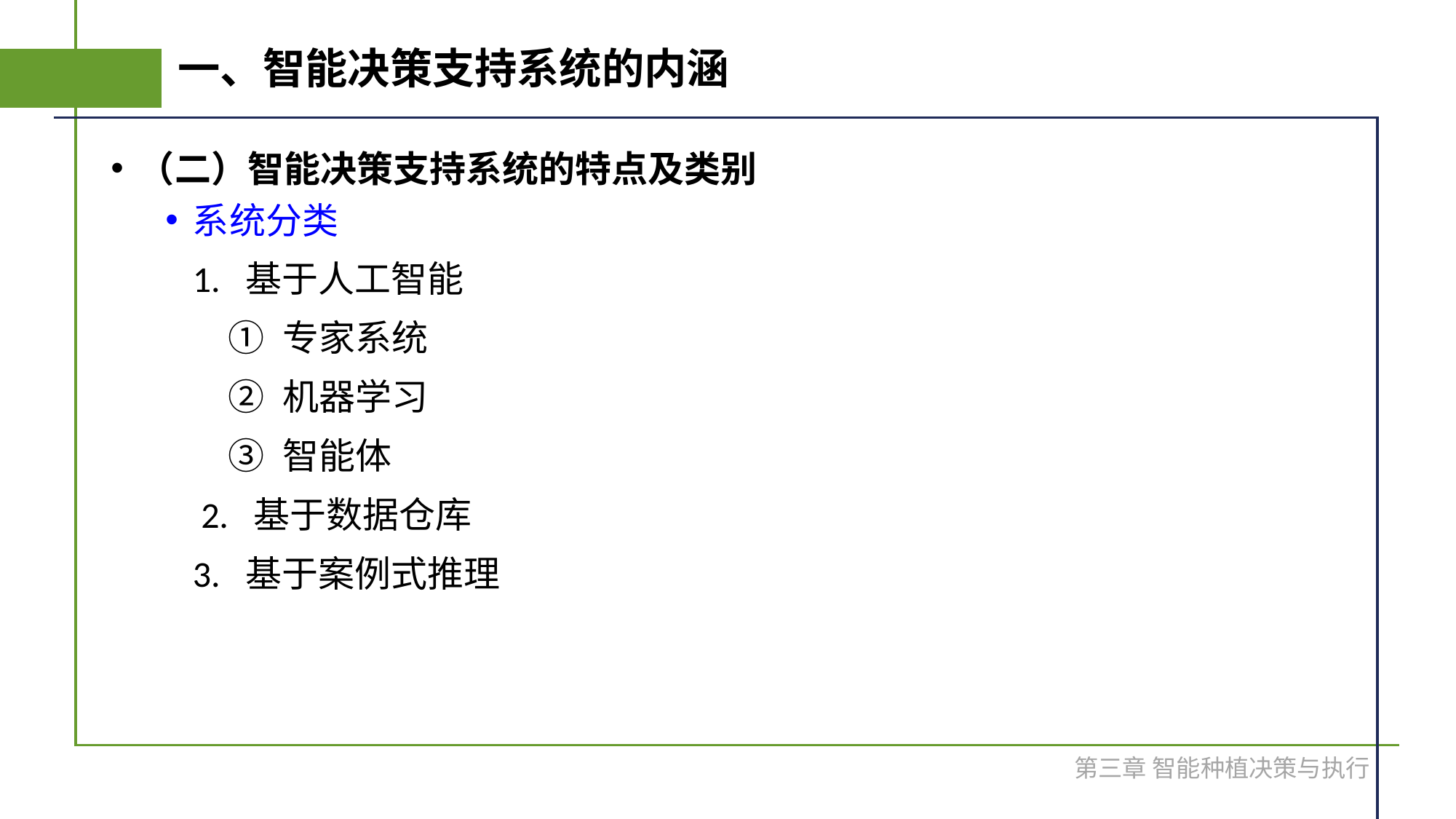

# 一、智能决策支持系统的内涵
（二）智能决策支持系统的特点及类别
系统分类
          1.  基于人工智能
专家系统
机器学习
智能体
           2.  基于数据仓库
          3.  基于案例式推理
第三章 智能种植决策与执行